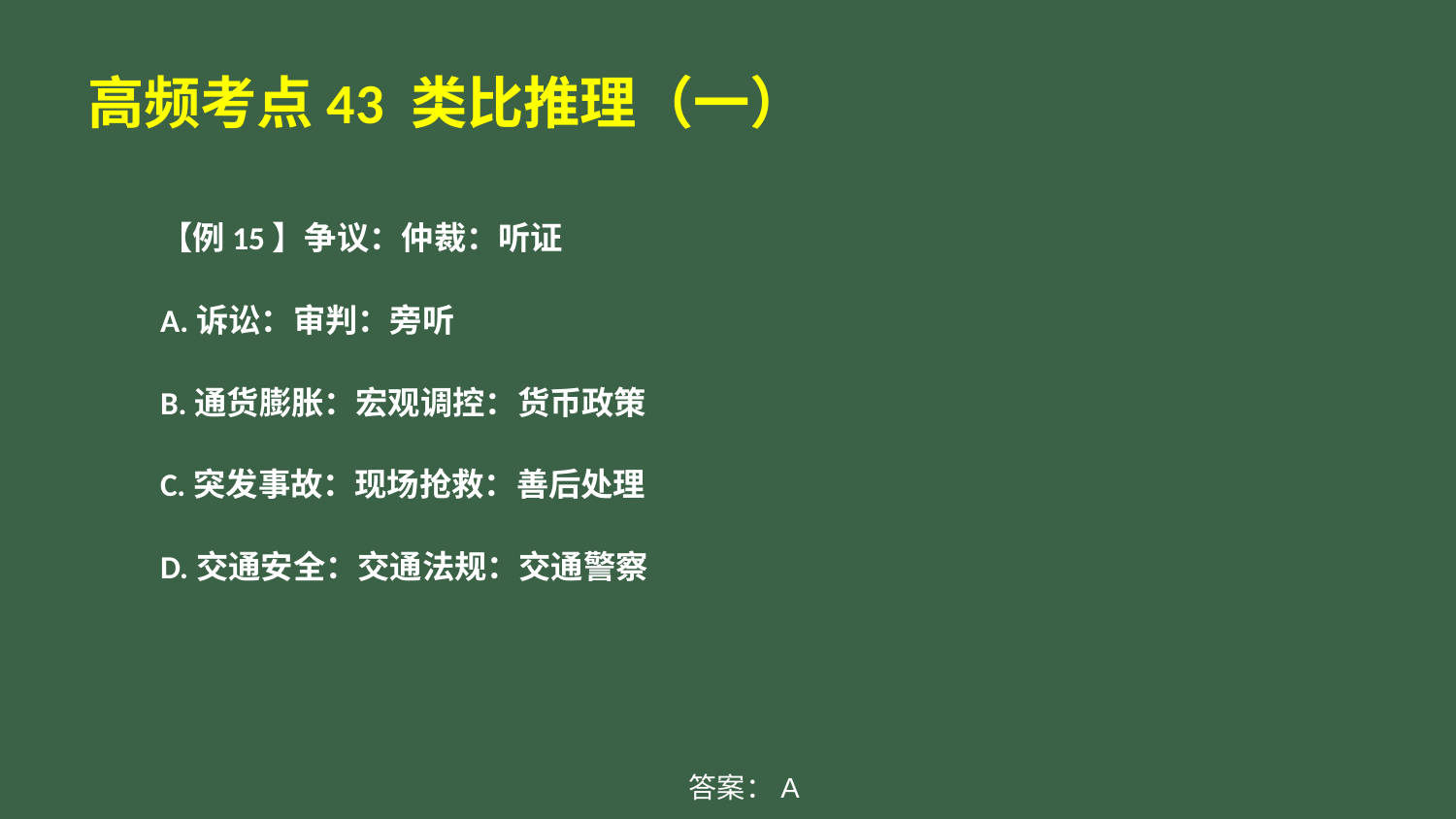

# 高频考点43 类比推理（一）
【例15】争议：仲裁：听证
A.诉讼：审判：旁听
B.通货膨胀：宏观调控：货币政策
C.突发事故：现场抢救：善后处理
D.交通安全：交通法规：交通警察

答案：A